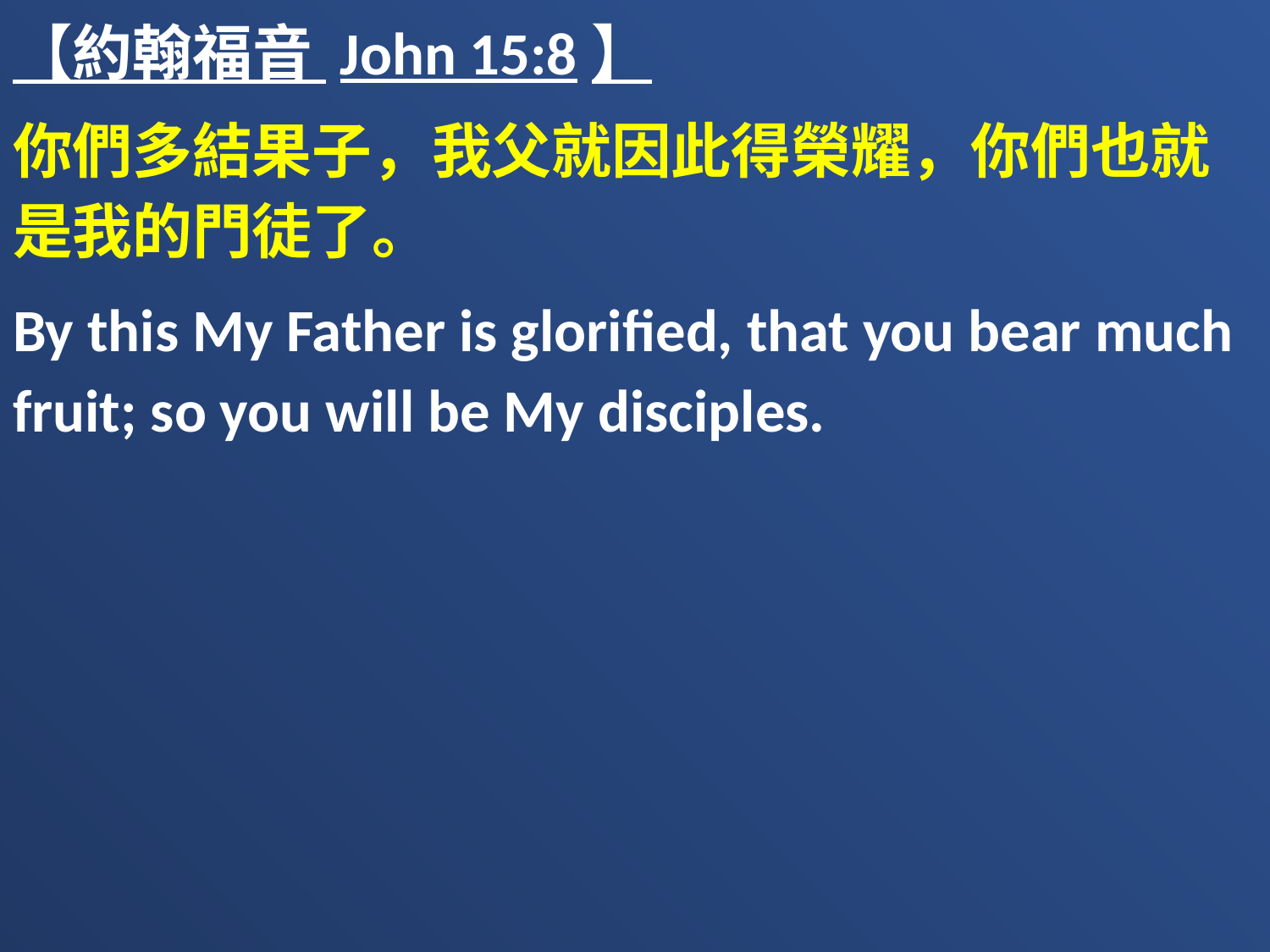

【約翰福音 John 15:8】
你們多結果子，我父就因此得榮耀，你們也就是我的門徒了。
By this My Father is glorified, that you bear much fruit; so you will be My disciples.